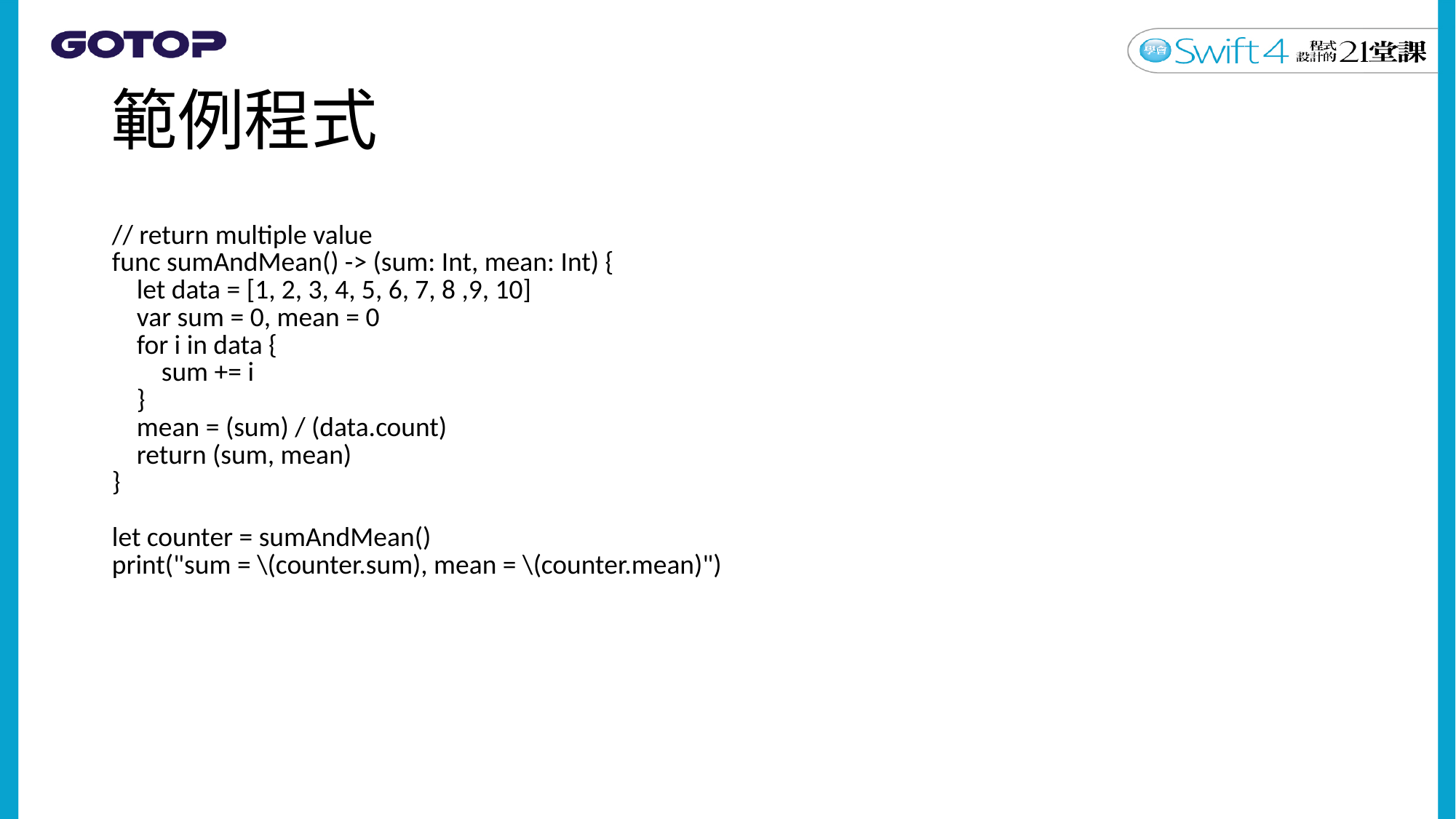

# 範例程式
| // return multiple value func sumAndMean() -> (sum: Int, mean: Int) { let data = [1, 2, 3, 4, 5, 6, 7, 8 ,9, 10] var sum = 0, mean = 0 for i in data { sum += i } mean = (sum) / (data.count) return (sum, mean) } let counter = sumAndMean() print("sum = \(counter.sum), mean = \(counter.mean)") |
| --- |